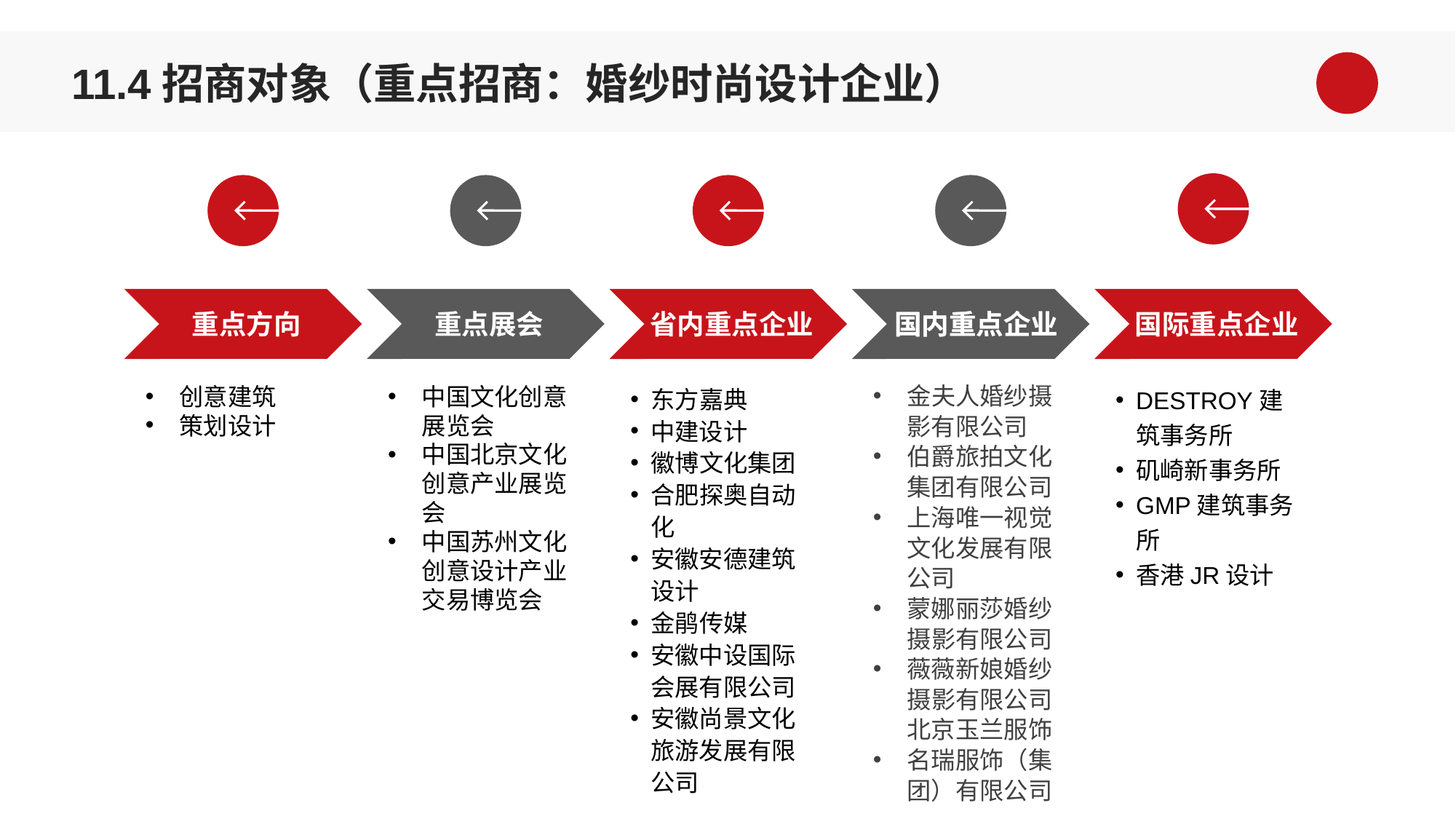

11.4招商对象（重点招商：婚纱时尚设计企业）

重点方向
重点展会
省内重点企业
国内重点企业
国内重点企业
国际重点企业
DESTROY建筑事务所
矶崎新事务所
GMP建筑事务所
香港JR设计

金夫人婚纱摄影有限公司
伯爵旅拍文化集团有限公司
上海唯一视觉文化发展有限公司
蒙娜丽莎婚纱摄影有限公司
薇薇新娘婚纱摄影有限公司北京玉兰服饰
名瑞服饰（集团）有限公司
创意建筑
策划设计

中国文化创意展览会
中国北京文化创意产业展览会
中国苏州文化创意设计产业交易博览会

东方嘉典
中建设计
徽博文化集团
合肥探奥自动化
安徽安德建筑设计
金鹃传媒
安徽中设国际会展有限公司
安徽尚景文化旅游发展有限公司